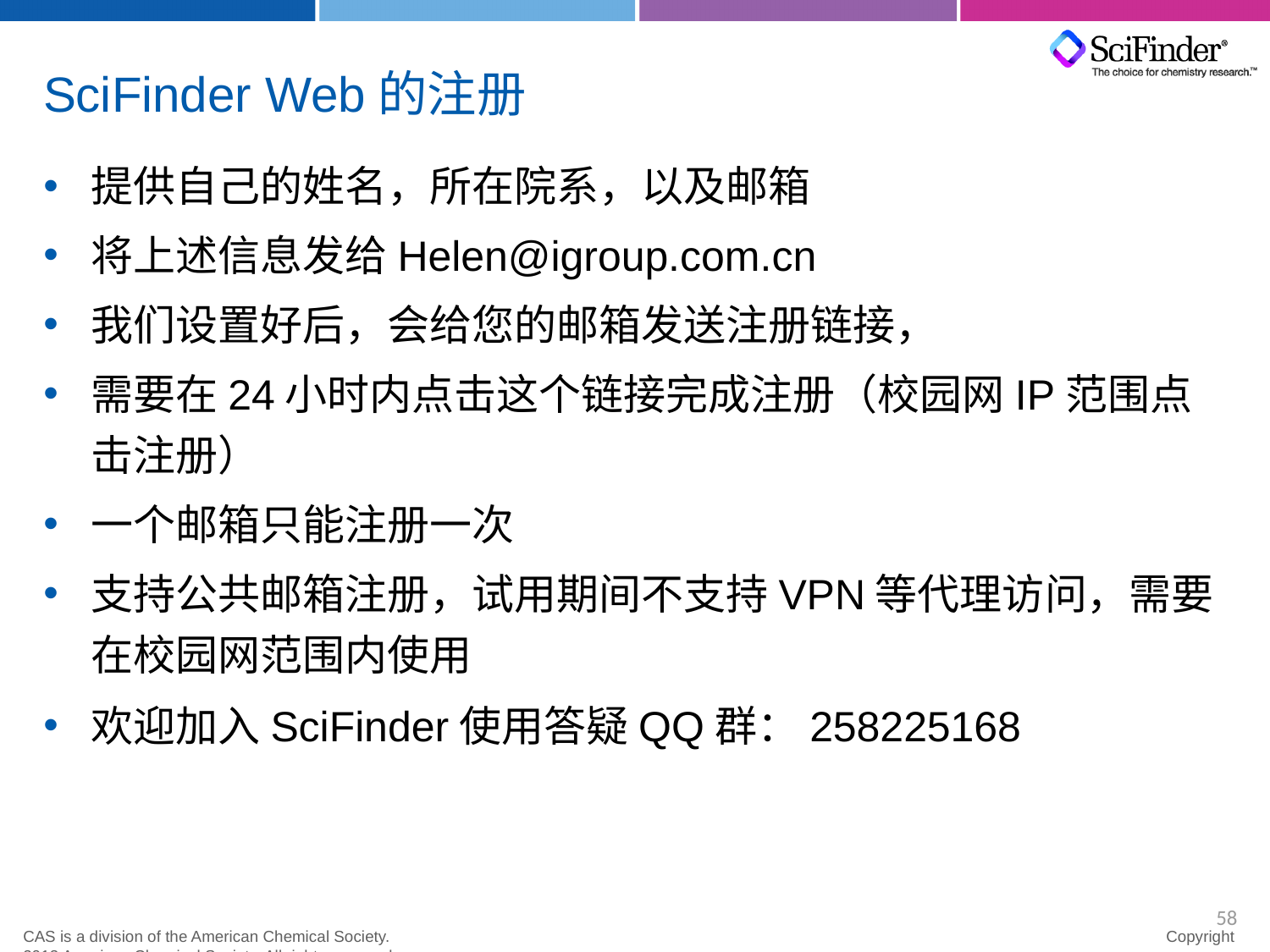

# SciFinder Web的注册
提供自己的姓名，所在院系，以及邮箱
将上述信息发给Helen@igroup.com.cn
我们设置好后，会给您的邮箱发送注册链接，
需要在24小时内点击这个链接完成注册（校园网IP范围点击注册）
一个邮箱只能注册一次
支持公共邮箱注册，试用期间不支持VPN等代理访问，需要在校园网范围内使用
欢迎加入SciFinder使用答疑QQ群：258225168

58